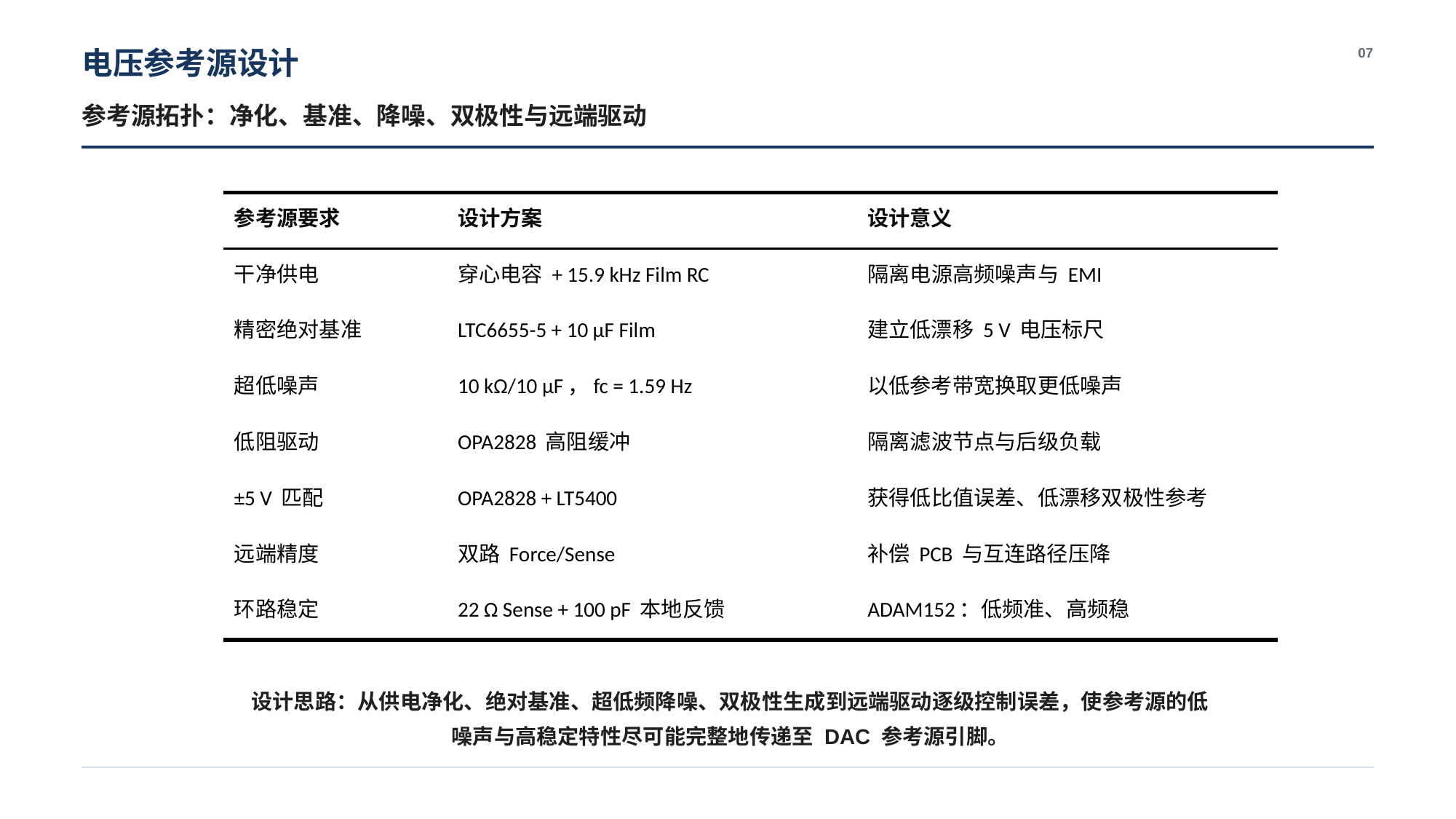

电压参考源设计
07
参考源拓扑：净化、基准、降噪、双极性与远端驱动

| 参考源要求 | 设计方案 | 设计意义 |
| --- | --- | --- |
| 干净供电 | 穿心电容 + 15.9 kHz Film RC | 隔离电源高频噪声与 EMI |
| 精密绝对基准 | LTC6655-5 + 10 μF Film | 建立低漂移 5 V 电压标尺 |
| 超低噪声 | 10 kΩ/10 μF，fc = 1.59 Hz | 以低参考带宽换取更低噪声 |
| 低阻驱动 | OPA2828 高阻缓冲 | 隔离滤波节点与后级负载 |
| ±5 V 匹配 | OPA2828 + LT5400 | 获得低比值误差、低漂移双极性参考 |
| 远端精度 | 双路 Force/Sense | 补偿 PCB 与互连路径压降 |
| 环路稳定 | 22 Ω Sense + 100 pF 本地反馈 | ADAM152：低频准、高频稳 |
设计思路：从供电净化、绝对基准、超低频降噪、双极性生成到远端驱动逐级控制误差，使参考源的低噪声与高稳定特性尽可能完整地传递至 DAC 参考源引脚。